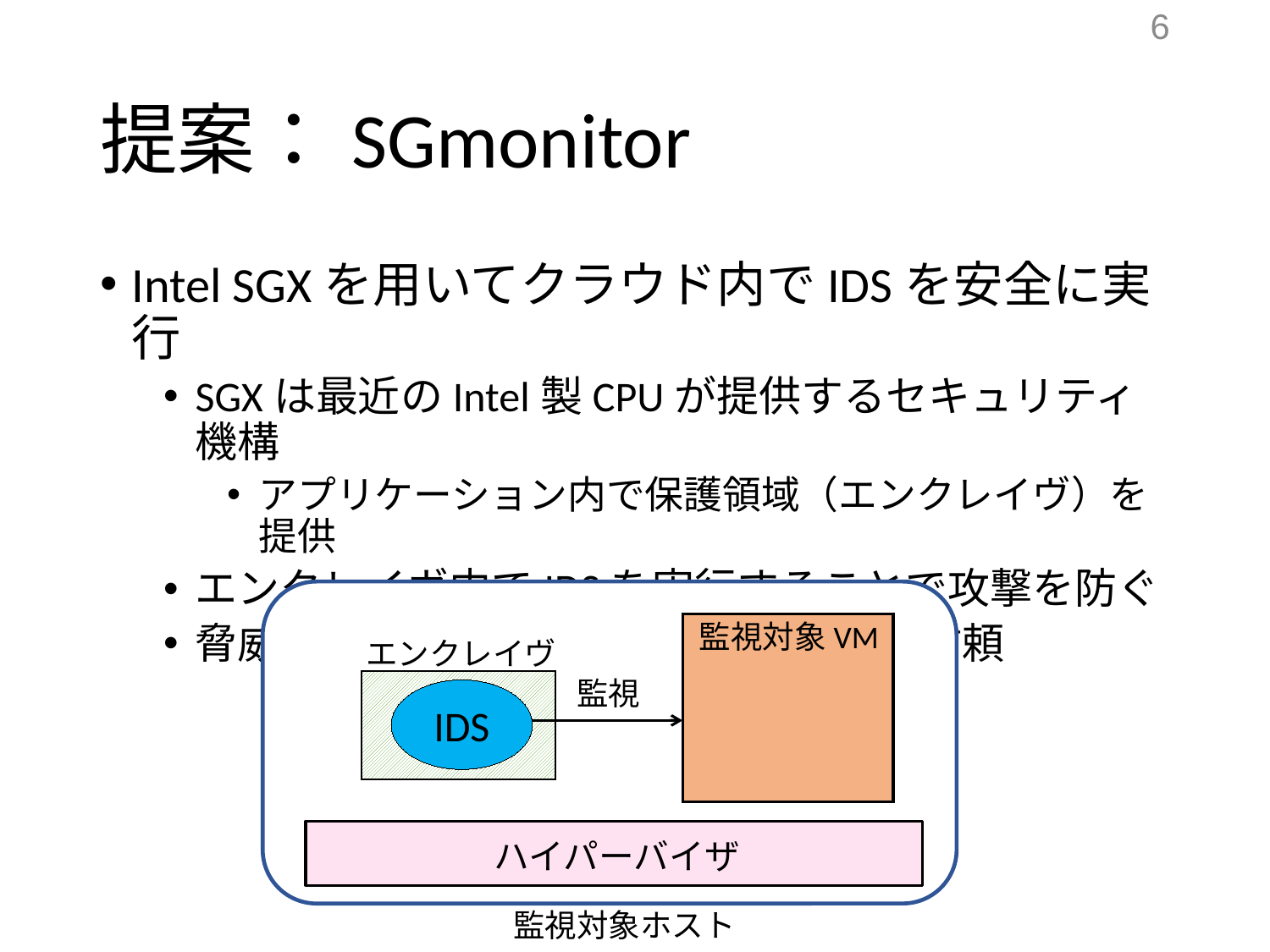

6
# 提案：SGmonitor
Intel SGXを用いてクラウド内でIDSを安全に実行
SGXは最近のIntel製CPUが提供するセキュリティ機構
アプリケーション内で保護領域（エンクレイヴ）を提供
エンクレイヴ内でIDSを実行することで攻撃を防ぐ
脅威モデル：CPUとハイパーバイザを信頼

監視対象VM

エンクレイヴ
監視

IDS

ハイパーバイザ
監視対象ホスト